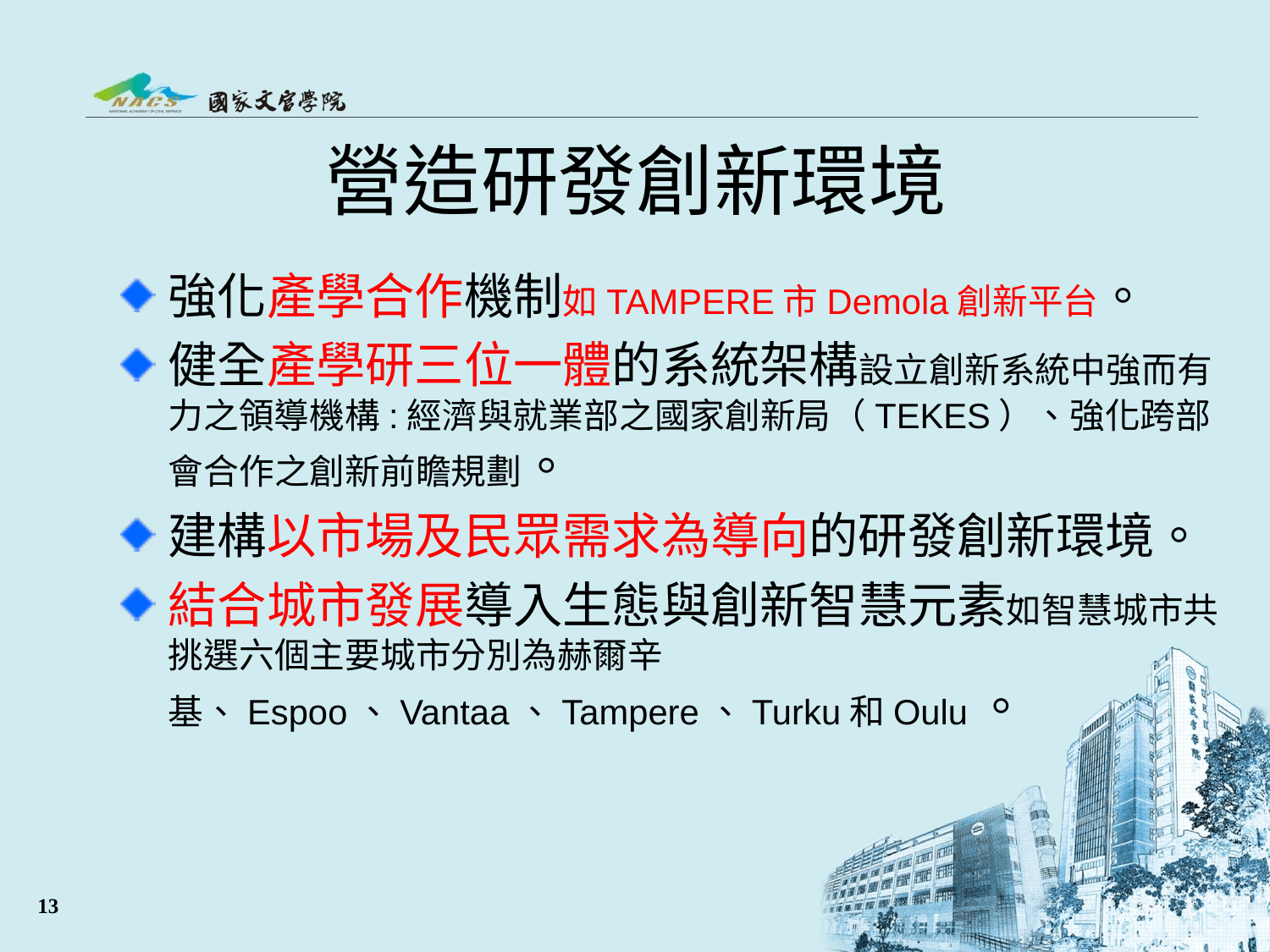

營造研發創新環境
強化產學合作機制如TAMPERE市Demola創新平台。
健全產學研三位一體的系統架構設立創新系統中強而有力之領導機構:經濟與就業部之國家創新局（TEKES）、強化跨部會合作之創新前瞻規劃。
建構以市場及民眾需求為導向的研發創新環境。
結合城市發展導入生態與創新智慧元素如智慧城市共挑選六個主要城市分別為赫爾辛基、Espoo、Vantaa、Tampere、Turku和Oulu。